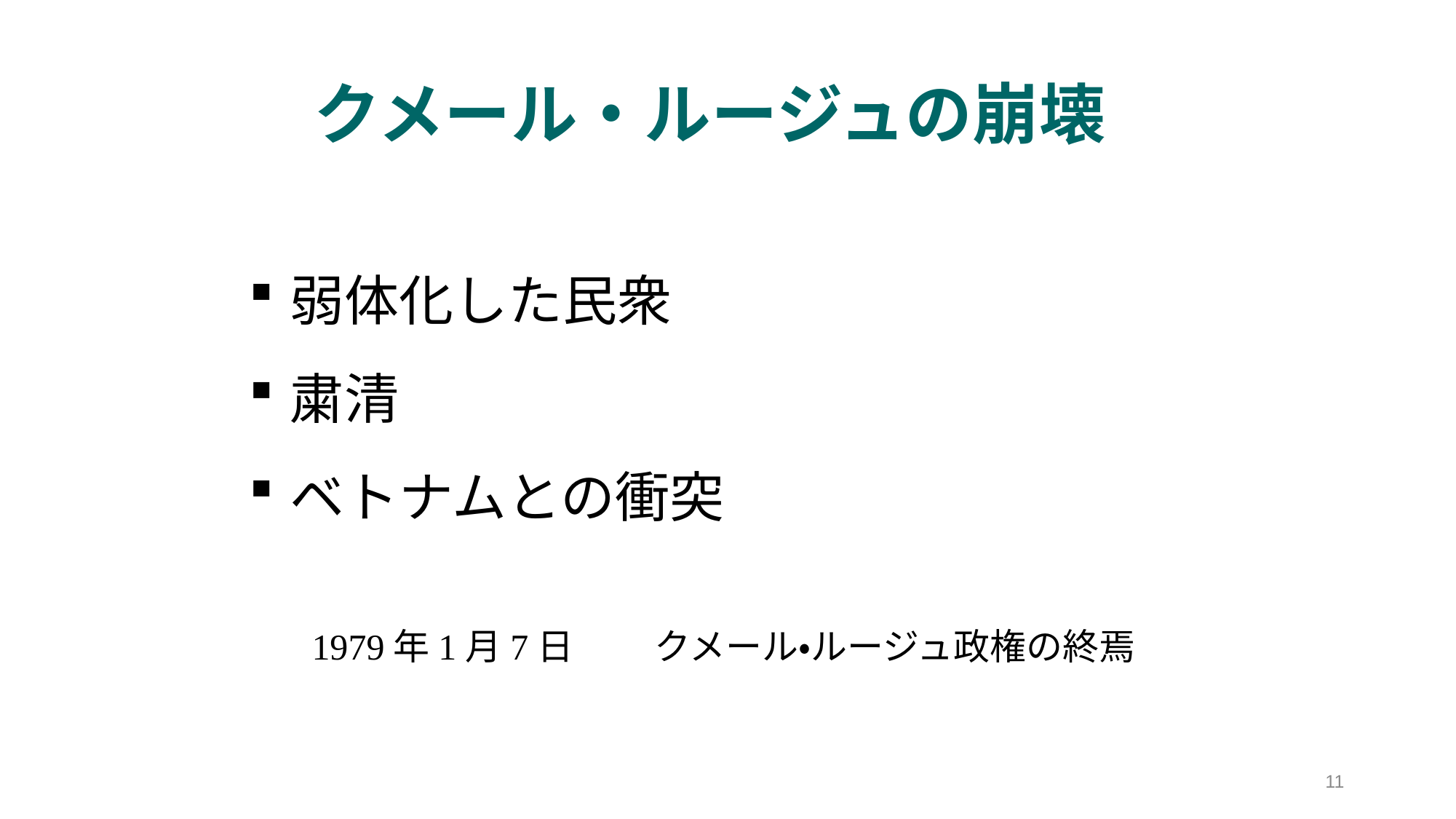

クメール・ルージュの崩壊
弱体化した民衆
粛清
ベトナムとの衝突
1979年1月7日　　 クメール・ルージュ政権の終焉
11